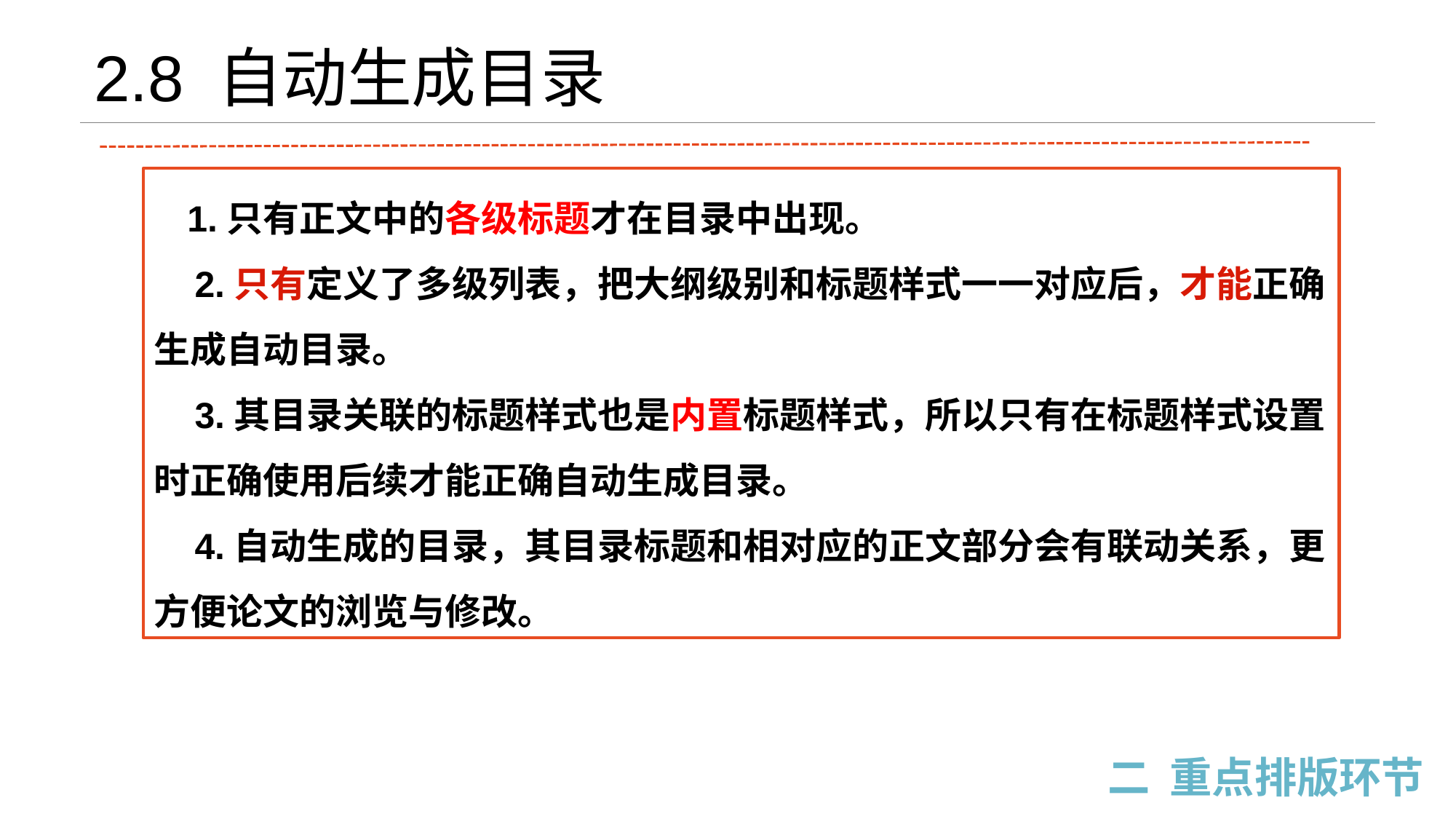

2.8 自动生成目录
    1.只有正文中的各级标题才在目录中出现。
    2.只有定义了多级列表，把大纲级别和标题样式一一对应后，才能正确生成自动目录。
    3.其目录关联的标题样式也是内置标题样式，所以只有在标题样式设置时正确使用后续才能正确自动生成目录。
    4.自动生成的目录，其目录标题和相对应的正文部分会有联动关系，更方便论文的浏览与修改。
二  重点排版环节